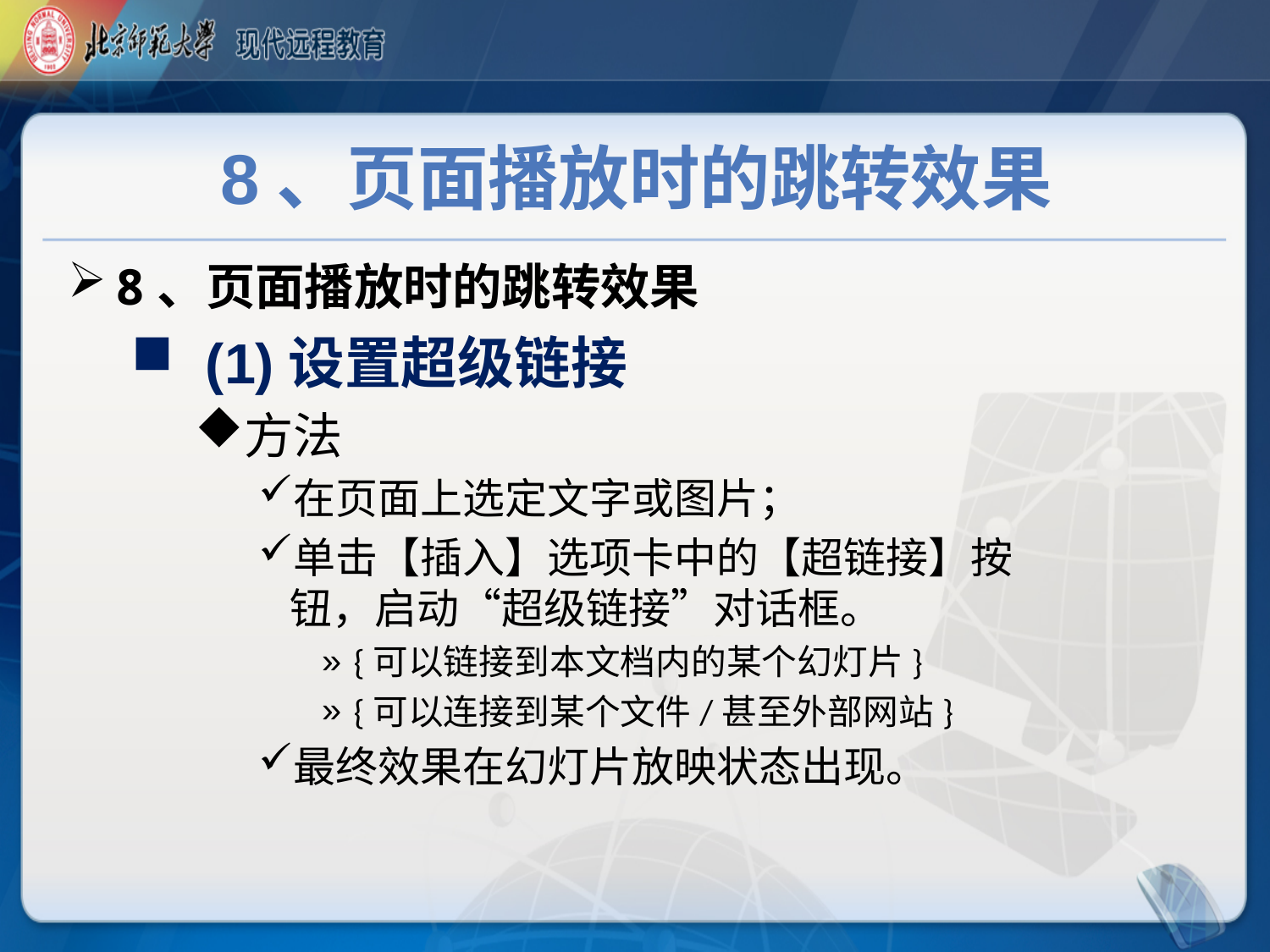

# 8、页面播放时的跳转效果
8、页面播放时的跳转效果
  (1)设置超级链接
方法
在页面上选定文字或图片；
单击【插入】选项卡中的【超链接】按钮，启动“超级链接”对话框。
{可以链接到本文档内的某个幻灯片}
{可以连接到某个文件/甚至外部网站}
最终效果在幻灯片放映状态出现。